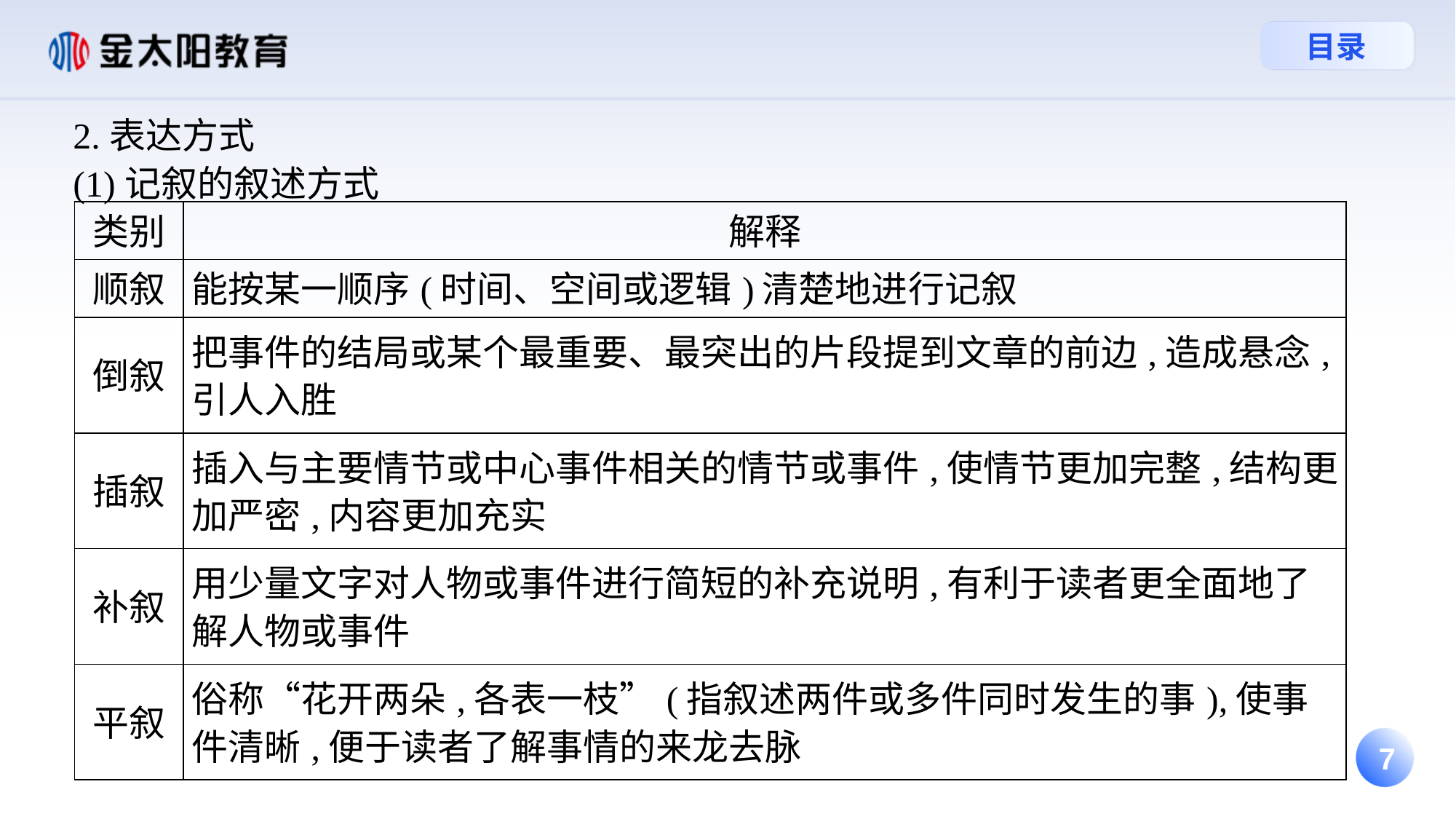

2.表达方式
   (1)记叙的叙述方式

| 类别 | 解释 |
| --- | --- |
| 顺叙 | 能按某一顺序(时间、空间或逻辑)清楚地进行记叙 |
| 倒叙 | 把事件的结局或某个最重要、最突出的片段提到文章的前边,造成悬念,引人入胜 |
| 插叙 | 插入与主要情节或中心事件相关的情节或事件,使情节更加完整,结构更加严密,内容更加充实 |
| 补叙 | 用少量文字对人物或事件进行简短的补充说明,有利于读者更全面地了解人物或事件 |
| 平叙 | 俗称“花开两朵,各表一枝”(指叙述两件或多件同时发生的事),使事件清晰,便于读者了解事情的来龙去脉 |